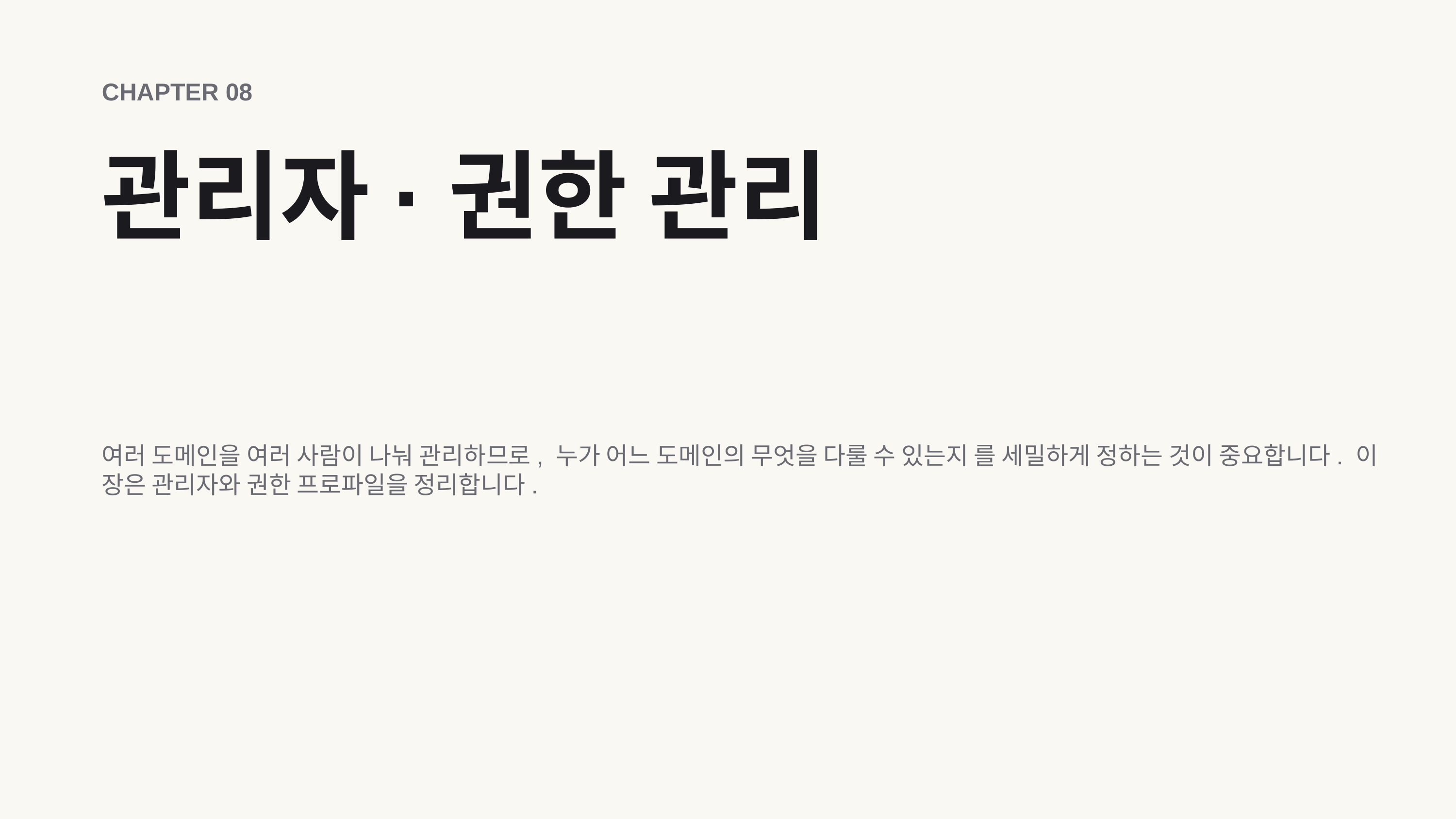

CHAPTER 08
관리자·권한 관리
여러 도메인을 여러 사람이 나눠 관리하므로, 누가 어느 도메인의 무엇을 다룰 수 있는지 를 세밀하게 정하는 것이 중요합니다. 이 장은 관리자와 권한 프로파일을 정리합니다.